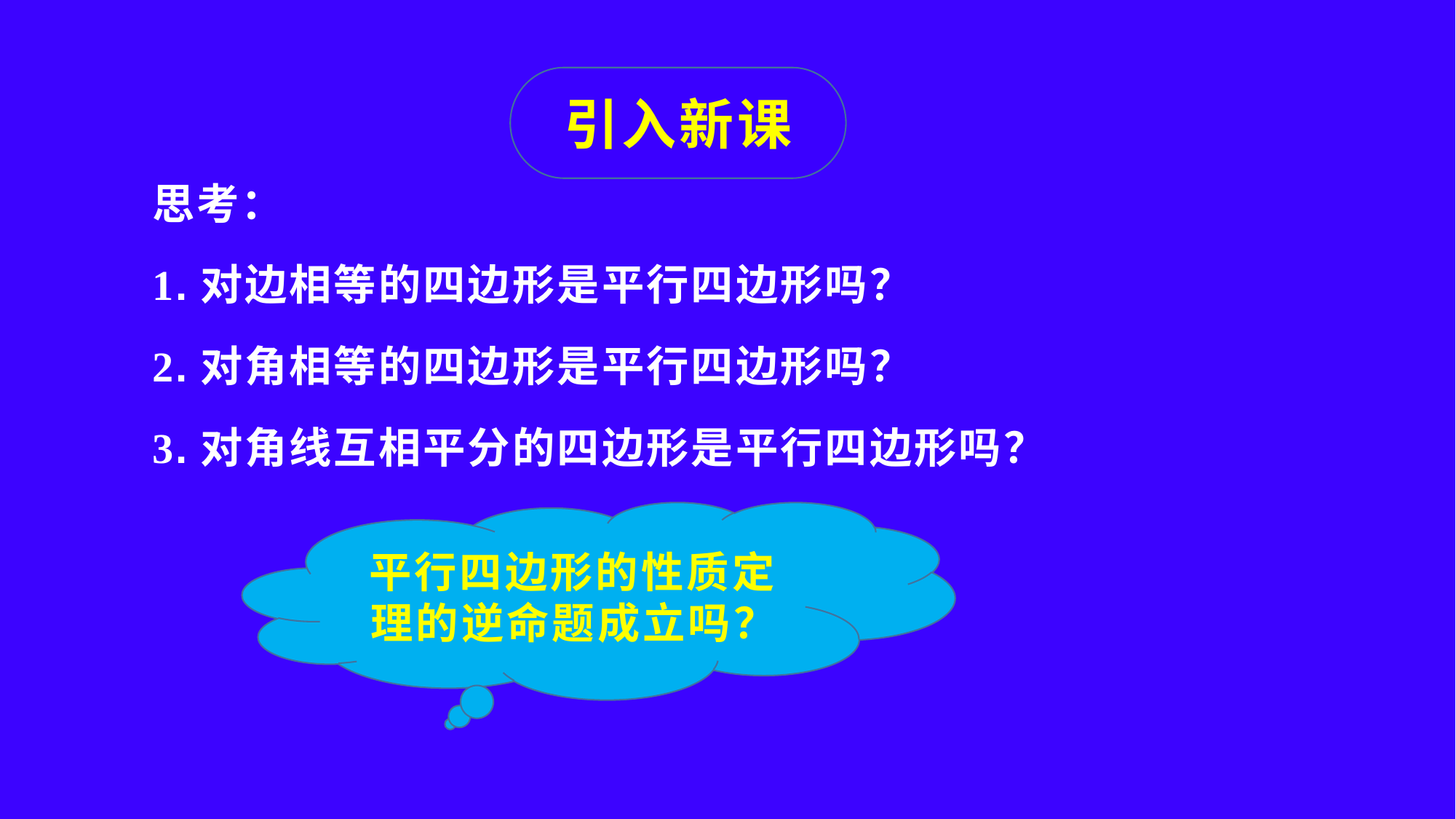

引入新课
思考：
1.对边相等的四边形是平行四边形吗？
2.对角相等的四边形是平行四边形吗？
3.对角线互相平分的四边形是平行四边形吗？
平行四边形的性质定理的逆命题成立吗？